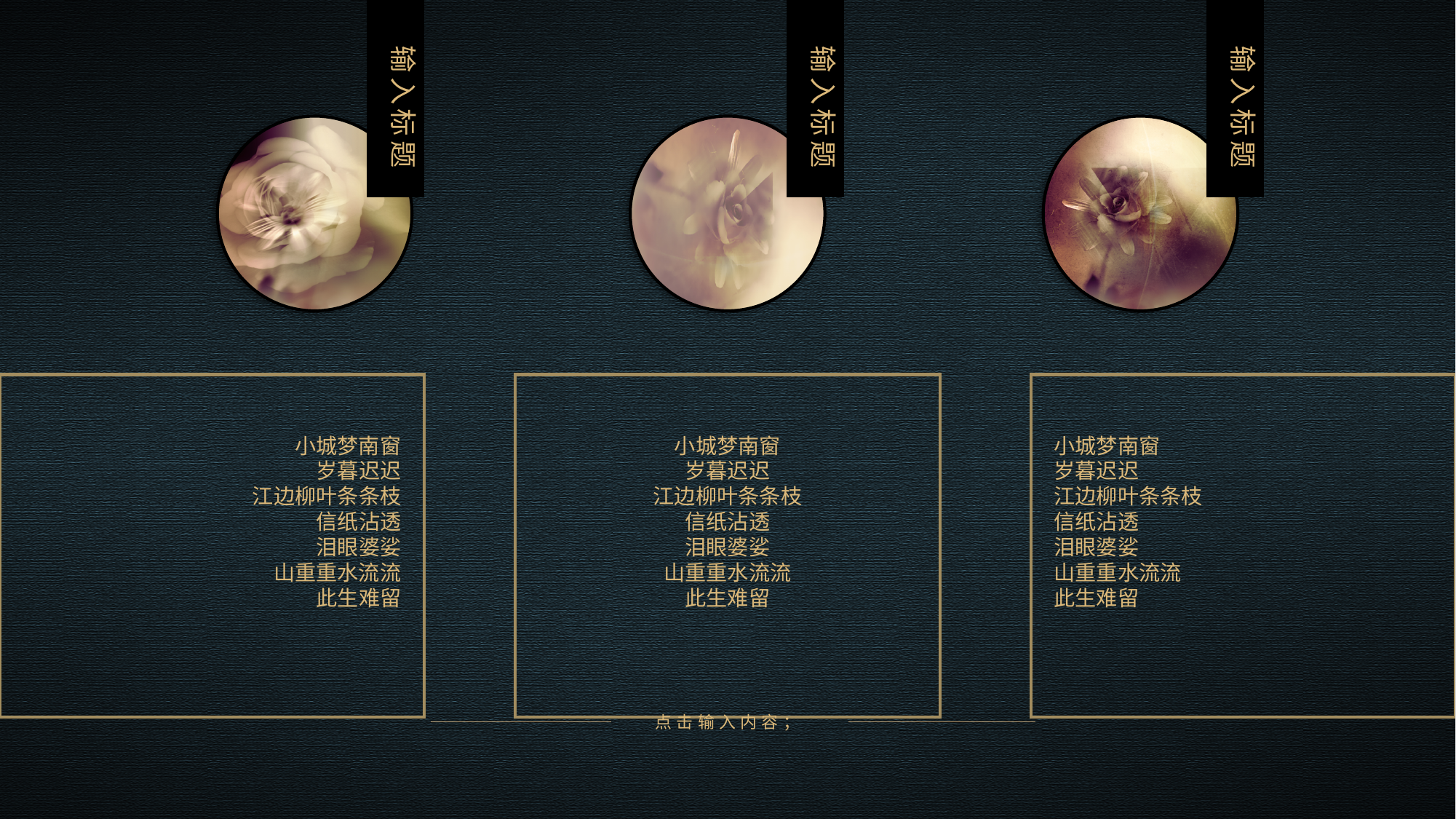

输入标题
 输入标题
 输入标题

小城梦南窗
岁暮迟迟
江边柳叶条条枝
信纸沾透
泪眼婆娑
山重重水流流
此生难留
小城梦南窗
岁暮迟迟
江边柳叶条条枝
信纸沾透
泪眼婆娑
山重重水流流
此生难留
小城梦南窗
岁暮迟迟
江边柳叶条条枝
信纸沾透
泪眼婆娑
山重重水流流
此生难留
点击输入内容；